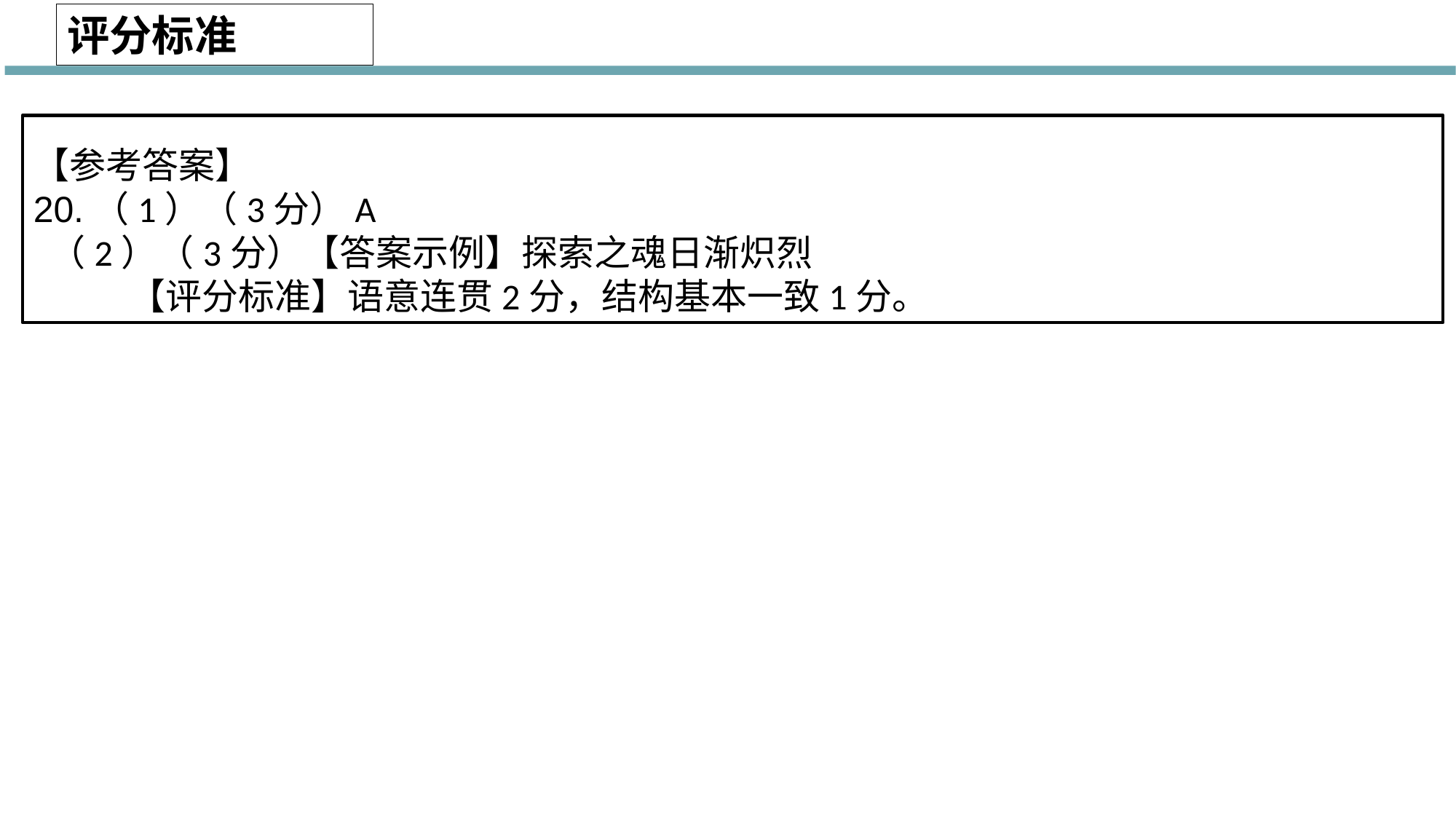

评分标准

【参考答案】
20.（1）（3分）A
（2）（3分）【答案示例】探索之魂日渐炽烈
【评分标准】语意连贯2分，结构基本一致1分。